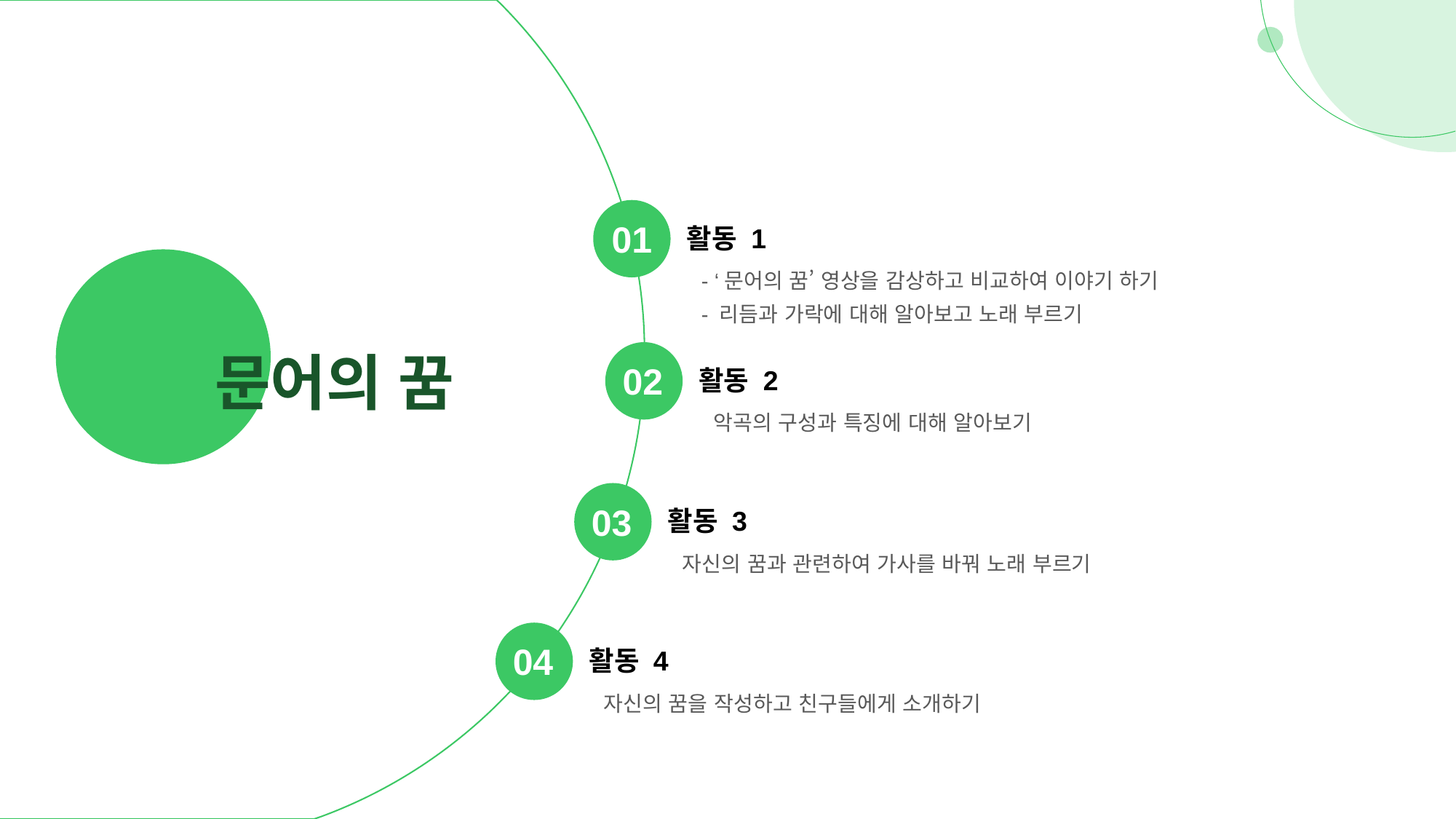

01
활동 1
- ‘문어의 꿈’ 영상을 감상하고 비교하여 이야기 하기
- 리듬과 가락에 대해 알아보고 노래 부르기
문어의 꿈
02
활동 2
악곡의 구성과 특징에 대해 알아보기
03
활동 3
자신의 꿈과 관련하여 가사를 바꿔 노래 부르기
04
활동 4
자신의 꿈을 작성하고 친구들에게 소개하기